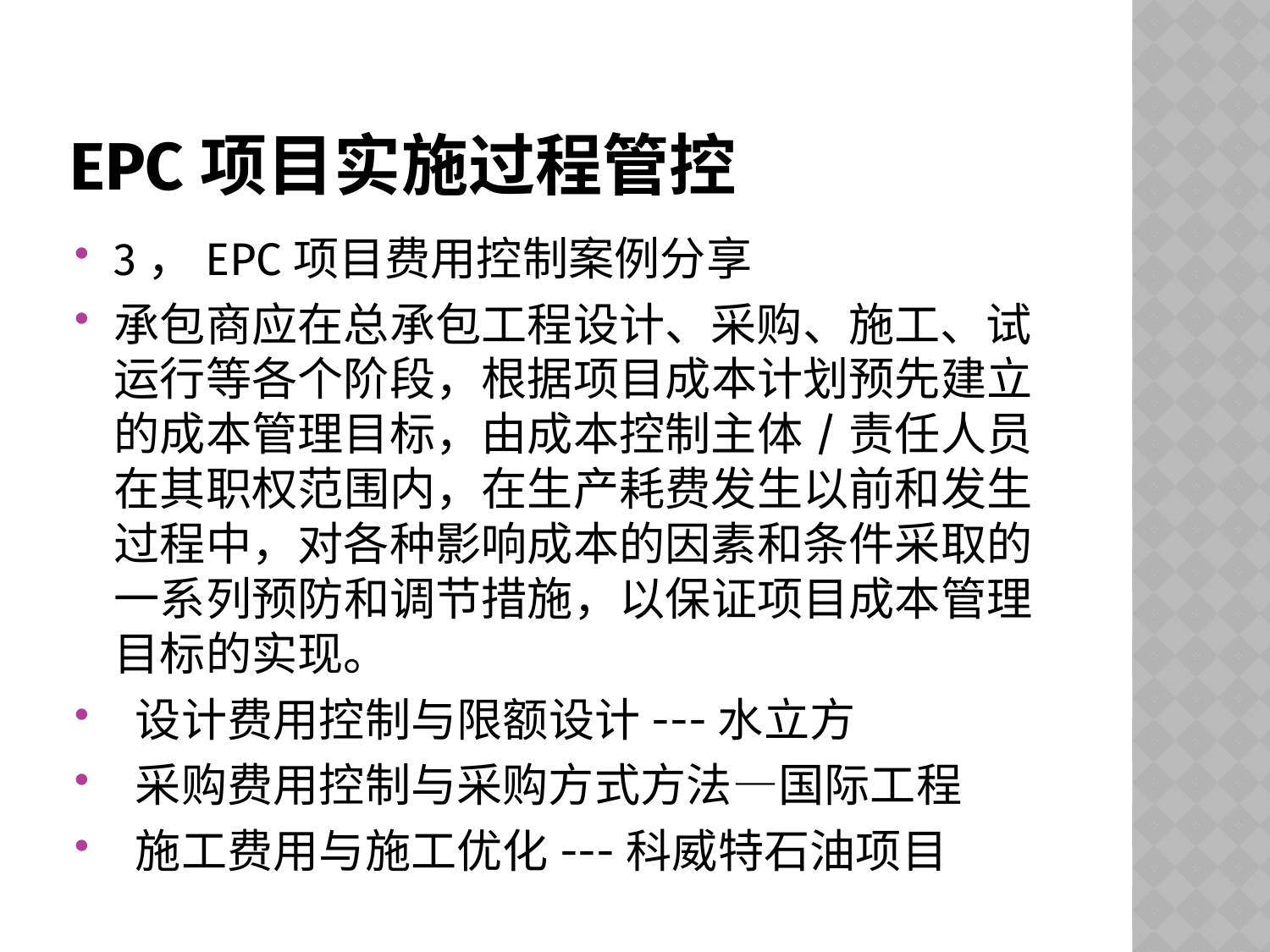

# EPC项目实施过程管控
3，EPC项目费用控制案例分享
承包商应在总承包工程设计、采购、施工、试运行等各个阶段，根据项目成本计划预先建立的成本管理目标，由成本控制主体/责任人员在其职权范围内，在生产耗费发生以前和发生过程中，对各种影响成本的因素和条件采取的一系列预防和调节措施，以保证项目成本管理目标的实现。
 设计费用控制与限额设计---水立方
 采购费用控制与采购方式方法—国际工程
 施工费用与施工优化---科威特石油项目